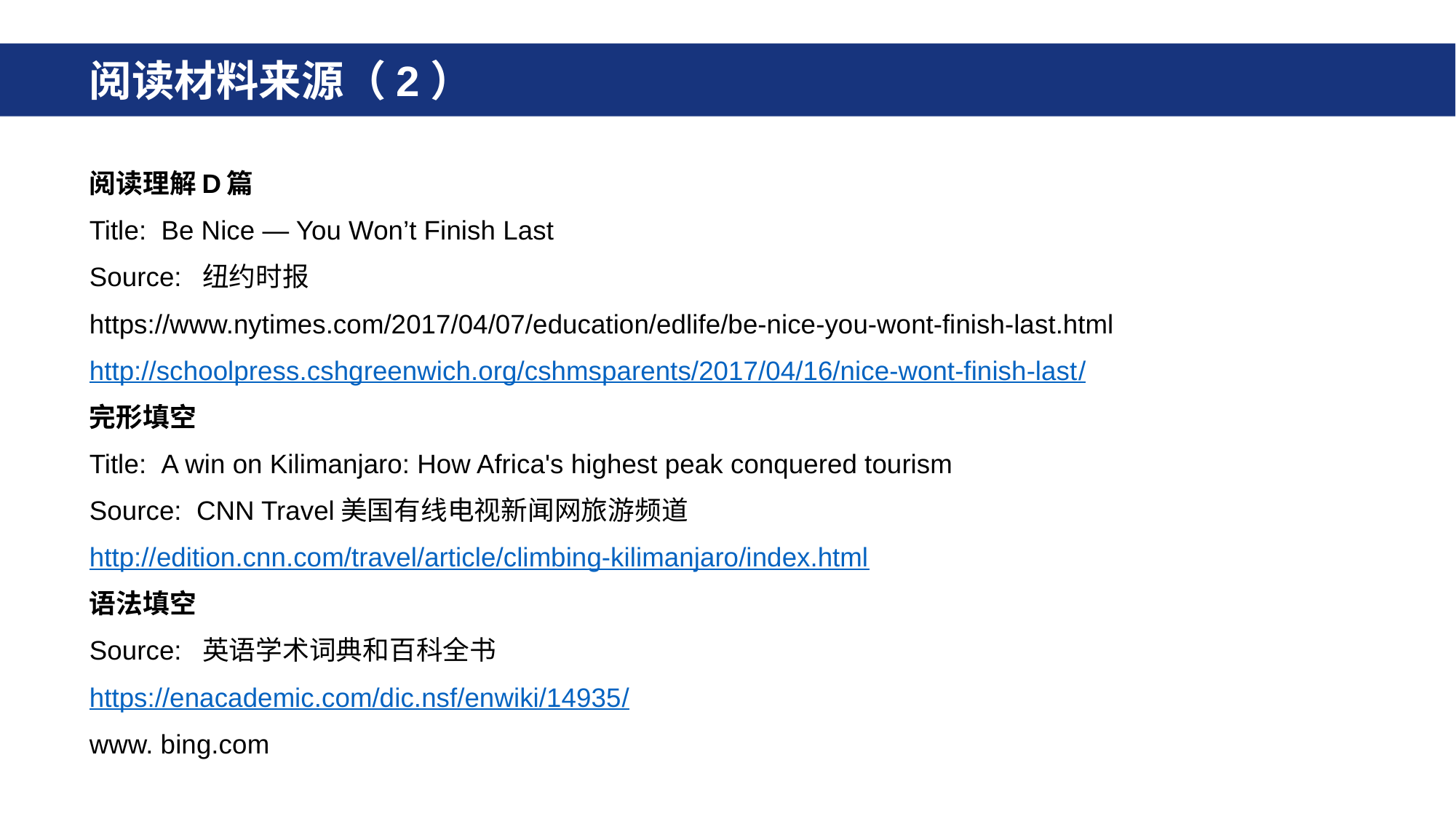

# 阅读材料来源（2）
阅读理解D篇
Title:  Be Nice — You Won’t Finish Last
Source:  纽约时报
https://www.nytimes.com/2017/04/07/education/edlife/be-nice-you-wont-finish-last.html
http://schoolpress.cshgreenwich.org/cshmsparents/2017/04/16/nice-wont-finish-last/
完形填空
Title:  A win on Kilimanjaro: How Africa's highest peak conquered tourism
Source:  CNN Travel美国有线电视新闻网旅游频道
http://edition.cnn.com/travel/article/climbing-kilimanjaro/index.html
语法填空
Source:  英语学术词典和百科全书
https://enacademic.com/dic.nsf/enwiki/14935/
www. bing.com